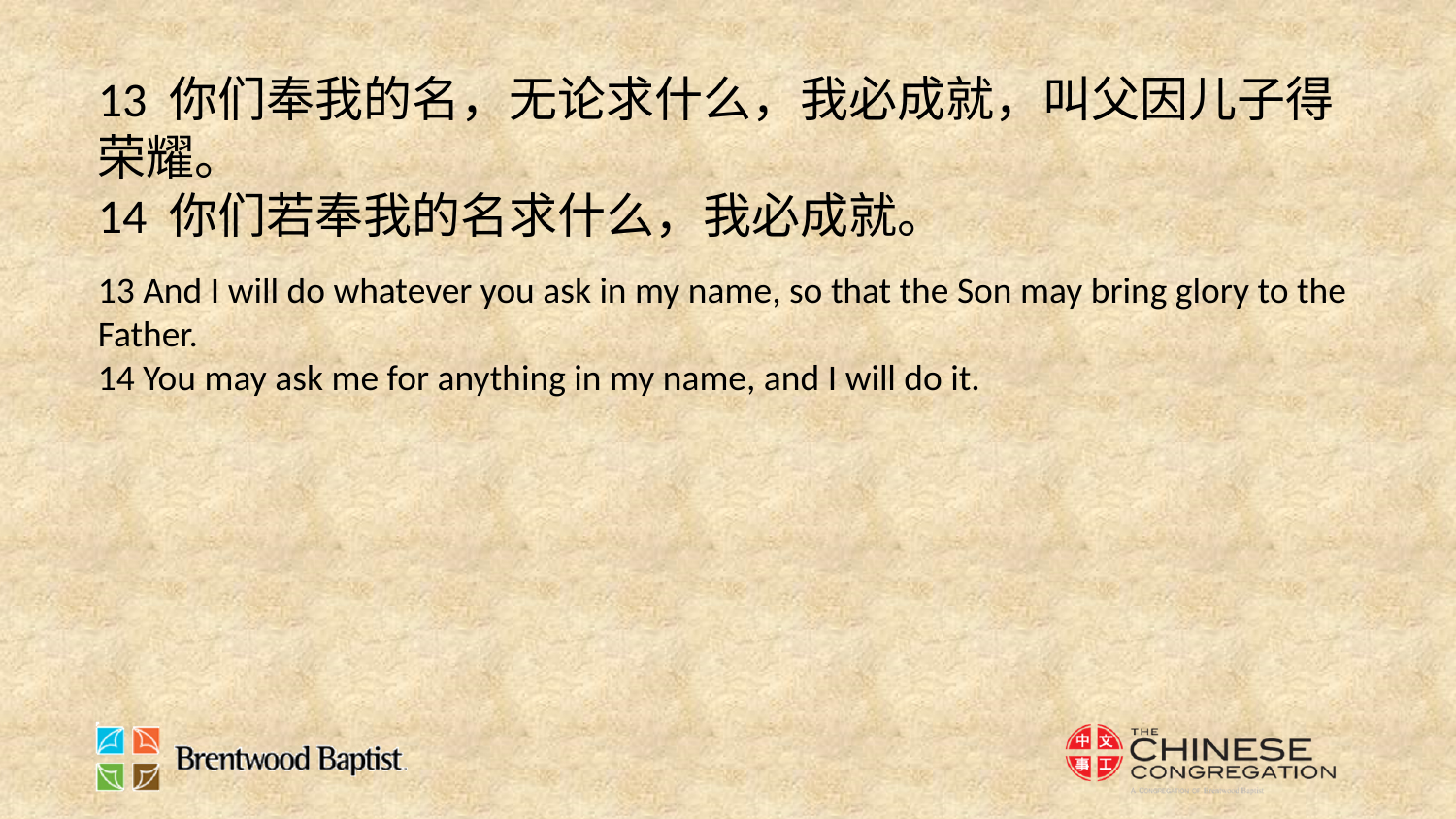

13 你们奉我的名，无论求什么，我必成就，叫父因儿子得荣耀。
14 你们若奉我的名求什么，我必成就。

13 And I will do whatever you ask in my name, so that the Son may bring glory to the Father.
14 You may ask me for anything in my name, and I will do it.